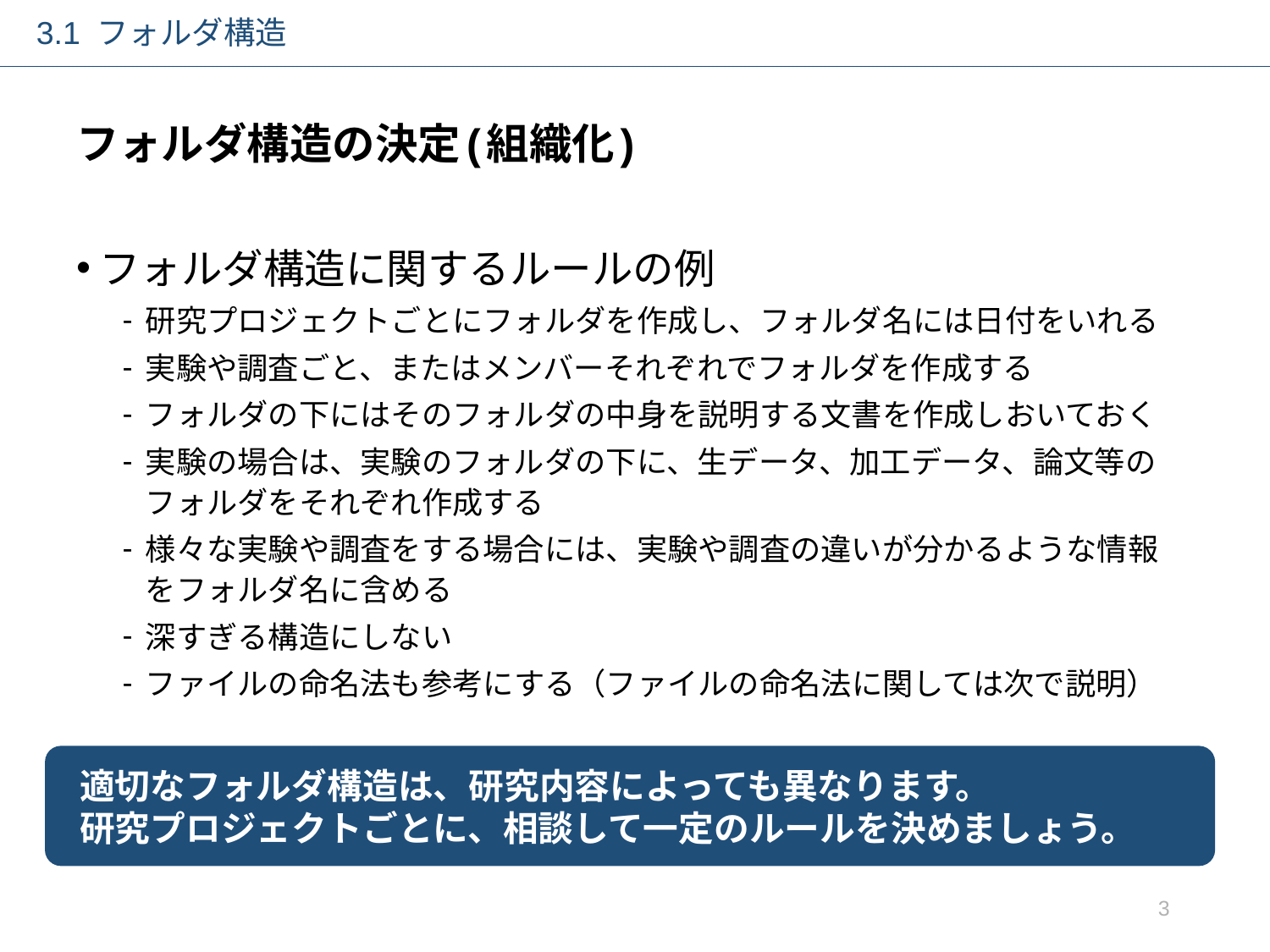

3.1 フォルダ構造
# フォルダ構造の決定(組織化)
フォルダ構造に関するルールの例
研究プロジェクトごとにフォルダを作成し、フォルダ名には日付をいれる
実験や調査ごと、またはメンバーそれぞれでフォルダを作成する
フォルダの下にはそのフォルダの中身を説明する文書を作成しおいておく
実験の場合は、実験のフォルダの下に、生データ、加工データ、論文等のフォルダをそれぞれ作成する
様々な実験や調査をする場合には、実験や調査の違いが分かるような情報をフォルダ名に含める
深すぎる構造にしない
ファイルの命名法も参考にする（ファイルの命名法に関しては次で説明）

適切なフォルダ構造は、研究内容によっても異なります。
研究プロジェクトごとに、相談して一定のルールを決めましょう。
3